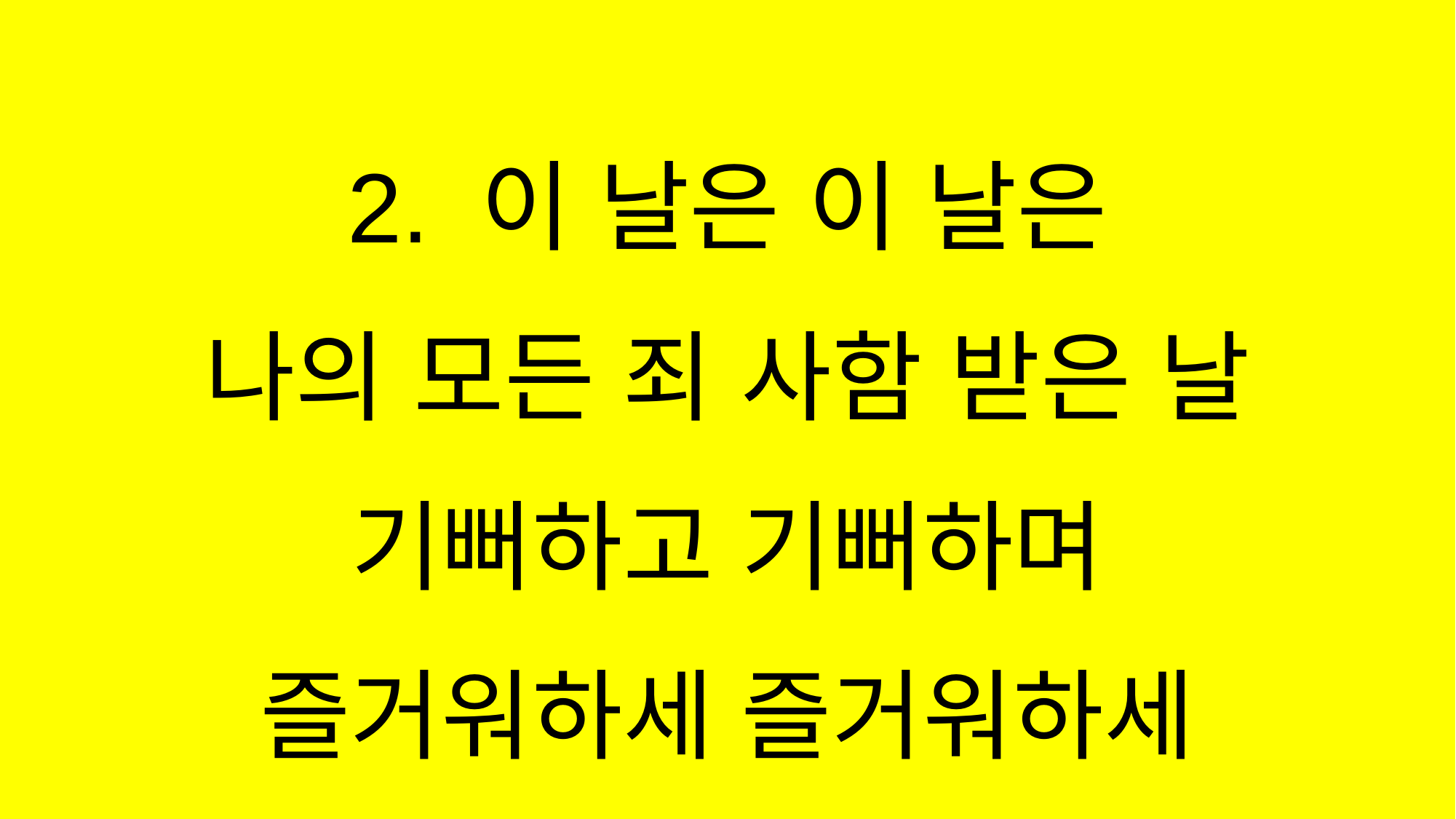

#
2. 이 날은 이 날은

나의 모든 죄 사함 받은 날

기뻐하고 기뻐하며

즐거워하세 즐거워하세